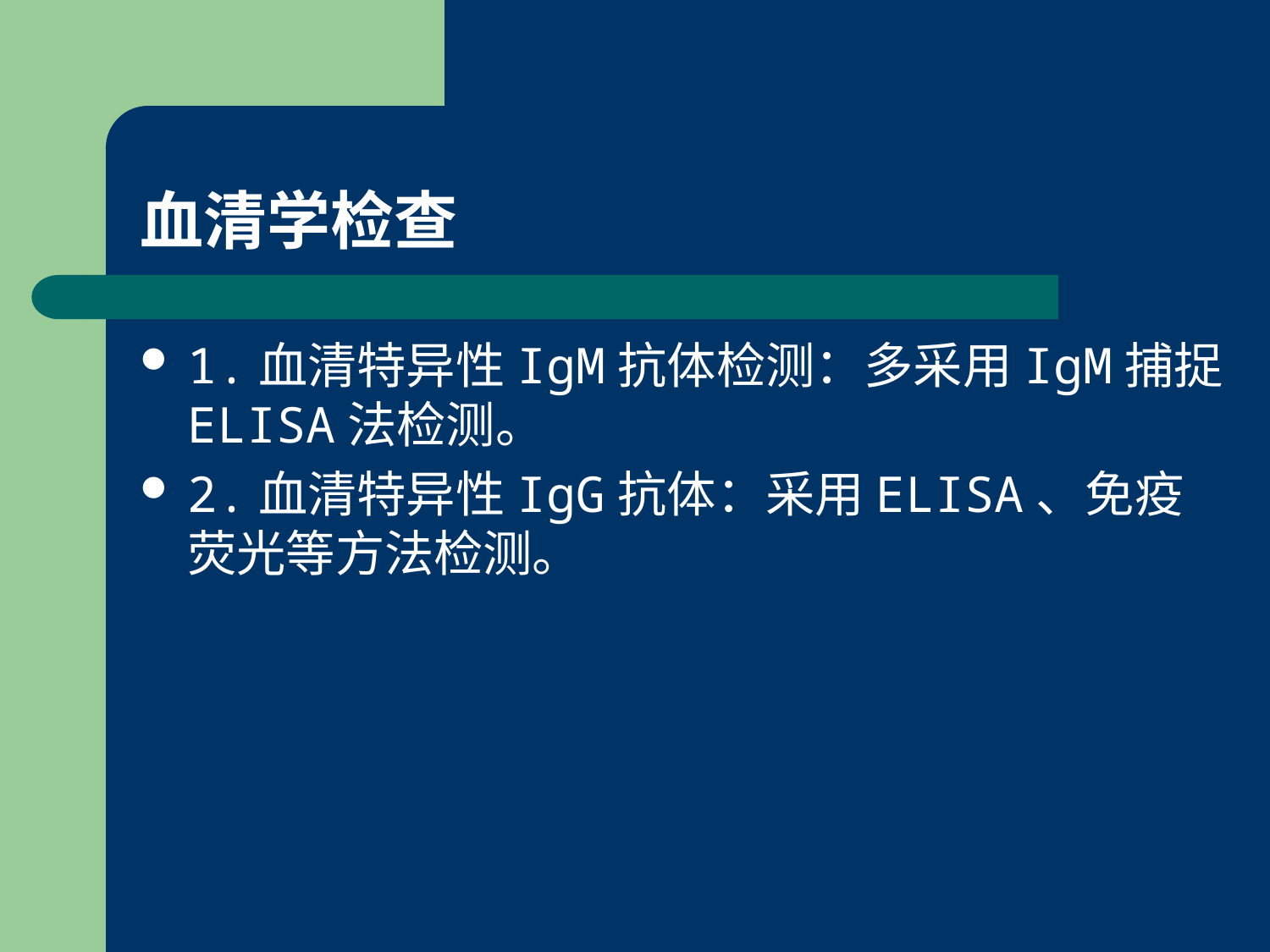

# 血清学检查
1.血清特异性IgM抗体检测：多采用IgM捕捉ELISA法检测。
2.血清特异性IgG抗体：采用ELISA、免疫荧光等方法检测。